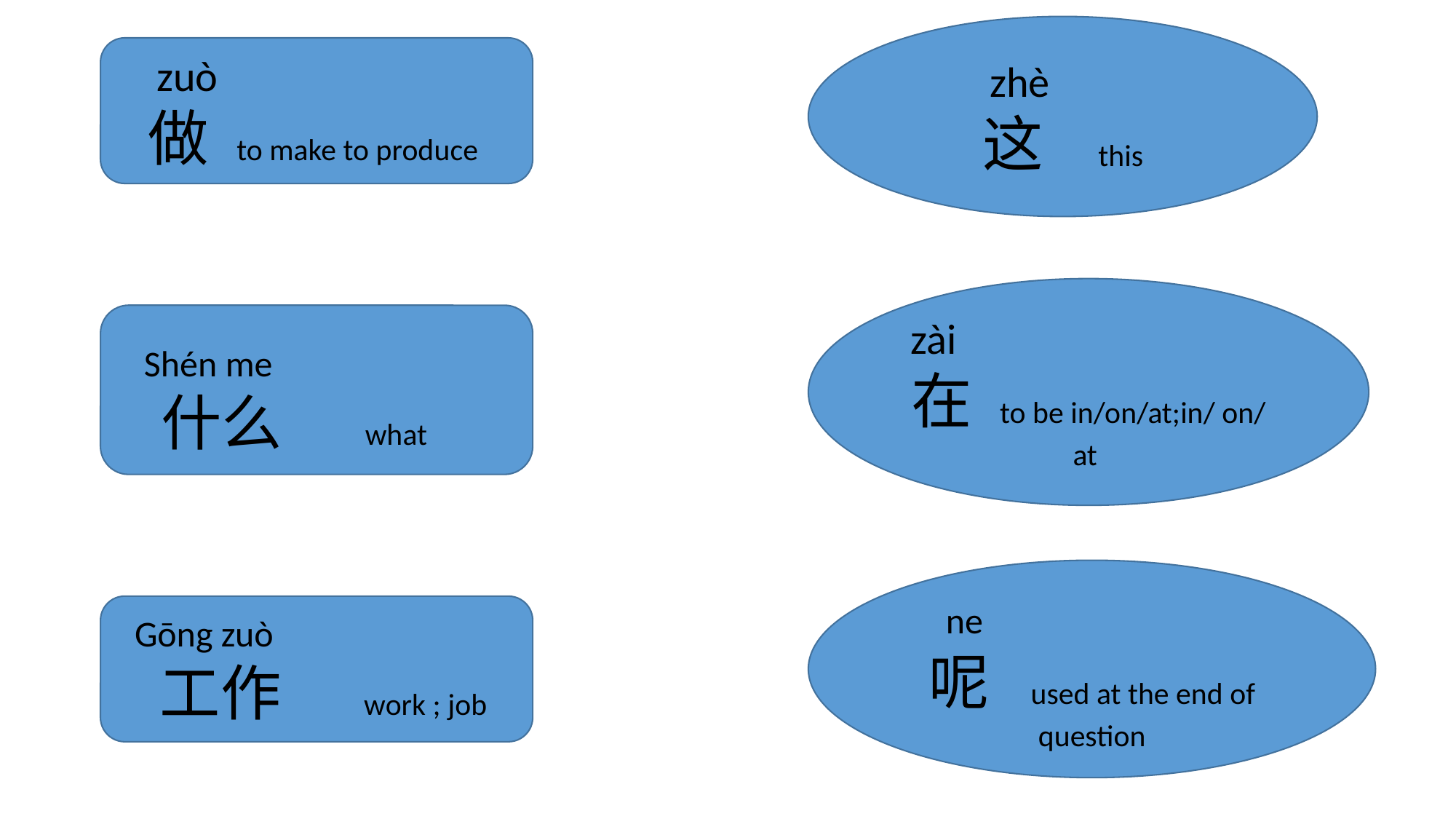

zhè
这   this
    zuò
做 to make to produce
 zài
在 to be in/on/at;in/ on/ at

   Shén me
  什么     what

    ne
呢  used at the end of question
  Gōng zuò
  工作     work ; job